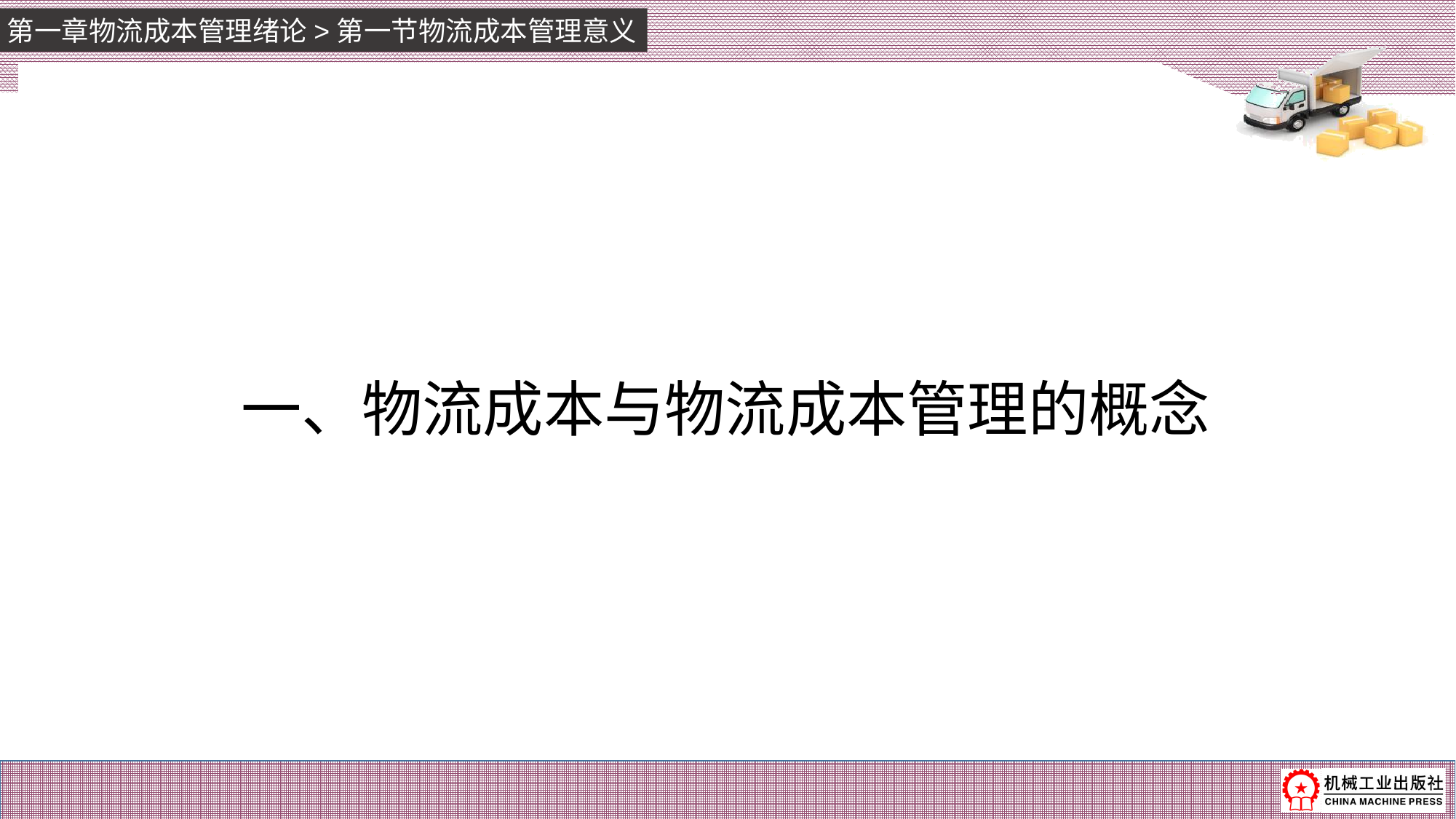

第一章物流成本管理绪论>第一节物流成本管理意义
一、物流成本与物流成本管理的概念